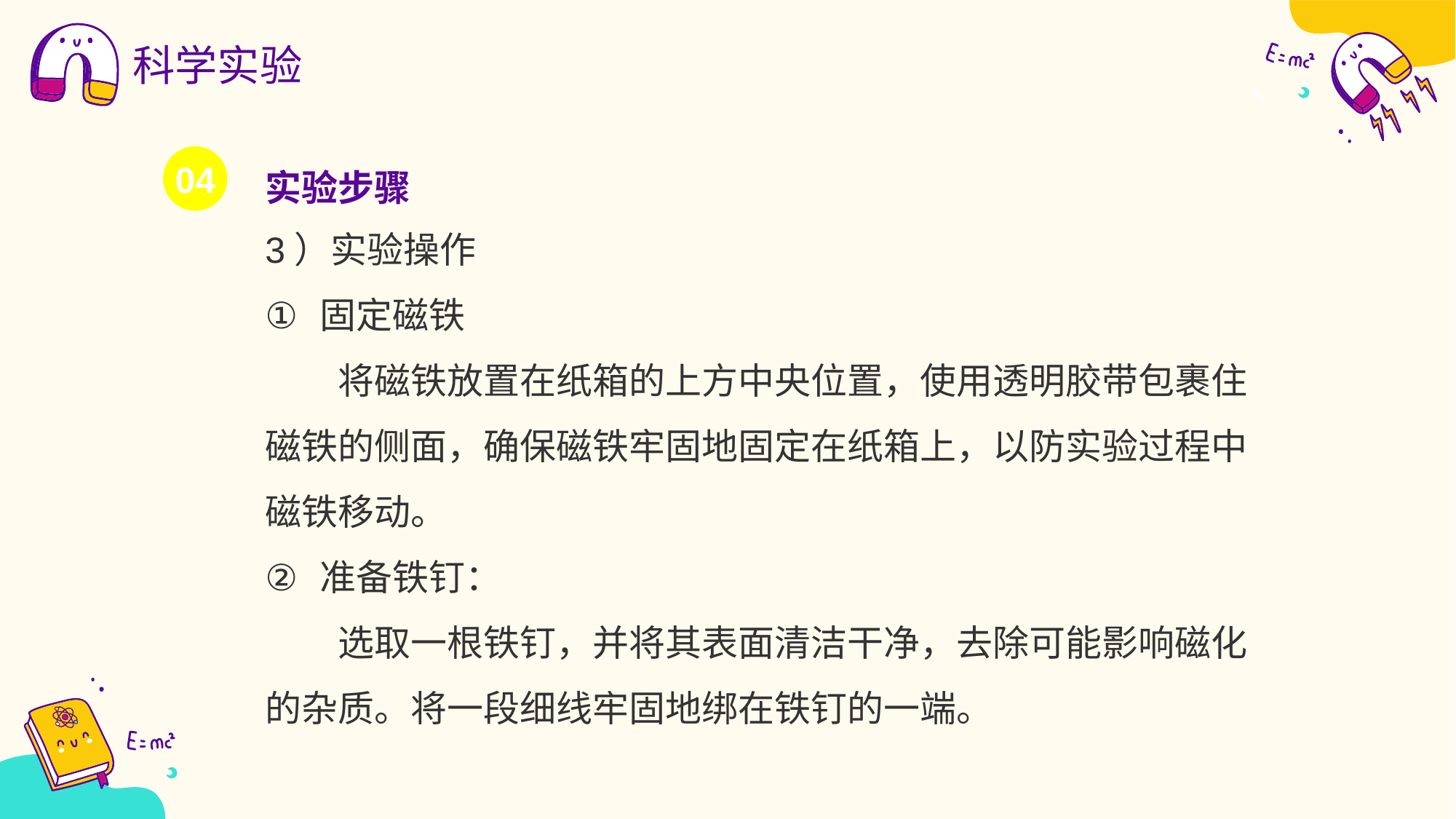

科学实验
实验步骤
04
3）实验操作
固定磁铁
将磁铁放置在纸箱的上方中央位置，使用透明胶带包裹住磁铁的侧面，确保磁铁牢固地固定在纸箱上，以防实验过程中磁铁移动。
准备铁钉：
选取一根铁钉，并将其表面清洁干净，去除可能影响磁化的杂质。将一段细线牢固地绑在铁钉的一端。